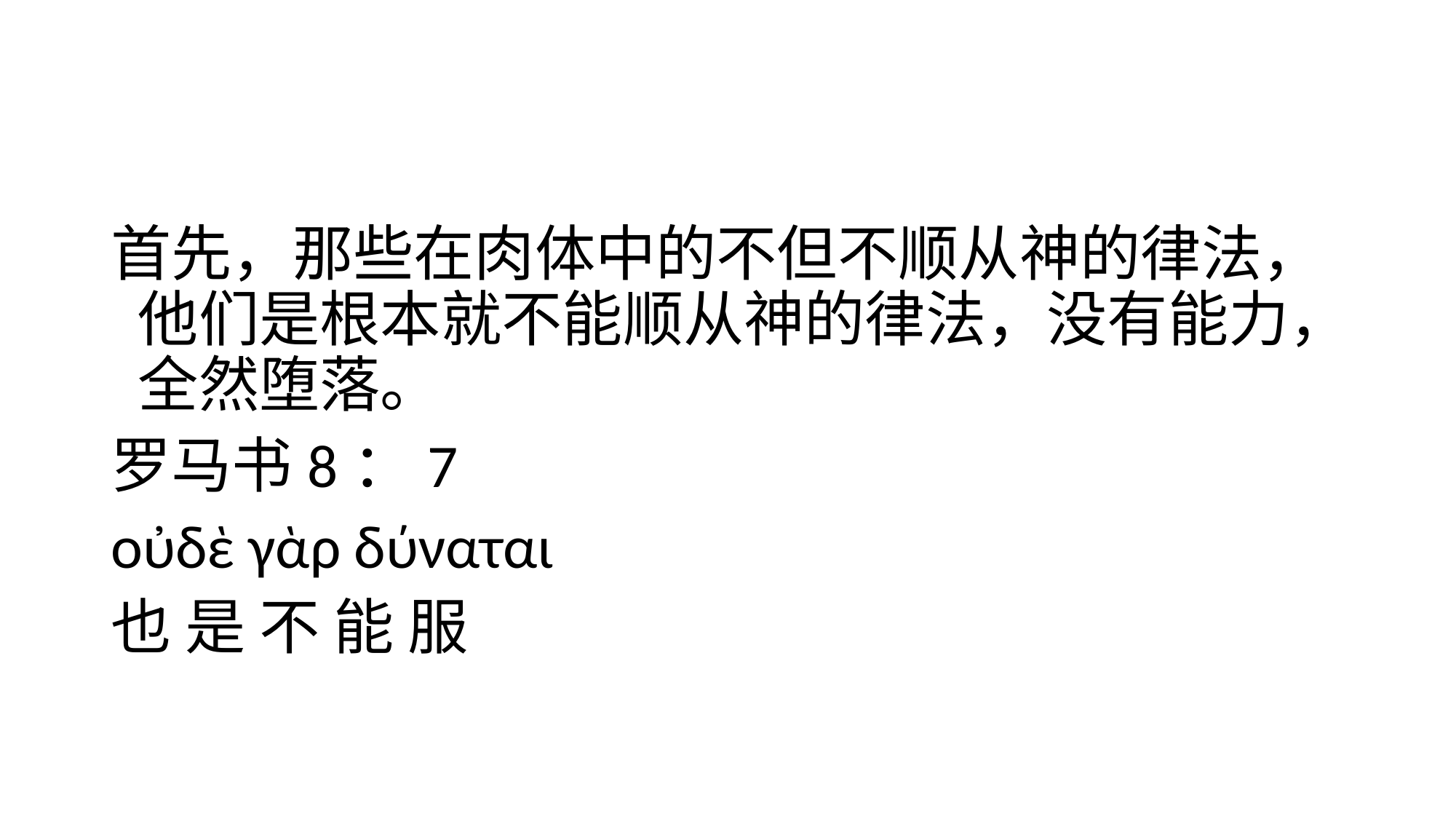

#
首先，那些在肉体中的不但不顺从神的律法，他们是根本就不能顺从神的律法，没有能力，全然堕落。
罗马书8：7
οὐδὲ γὰρ δύναται
也 是 不 能 服